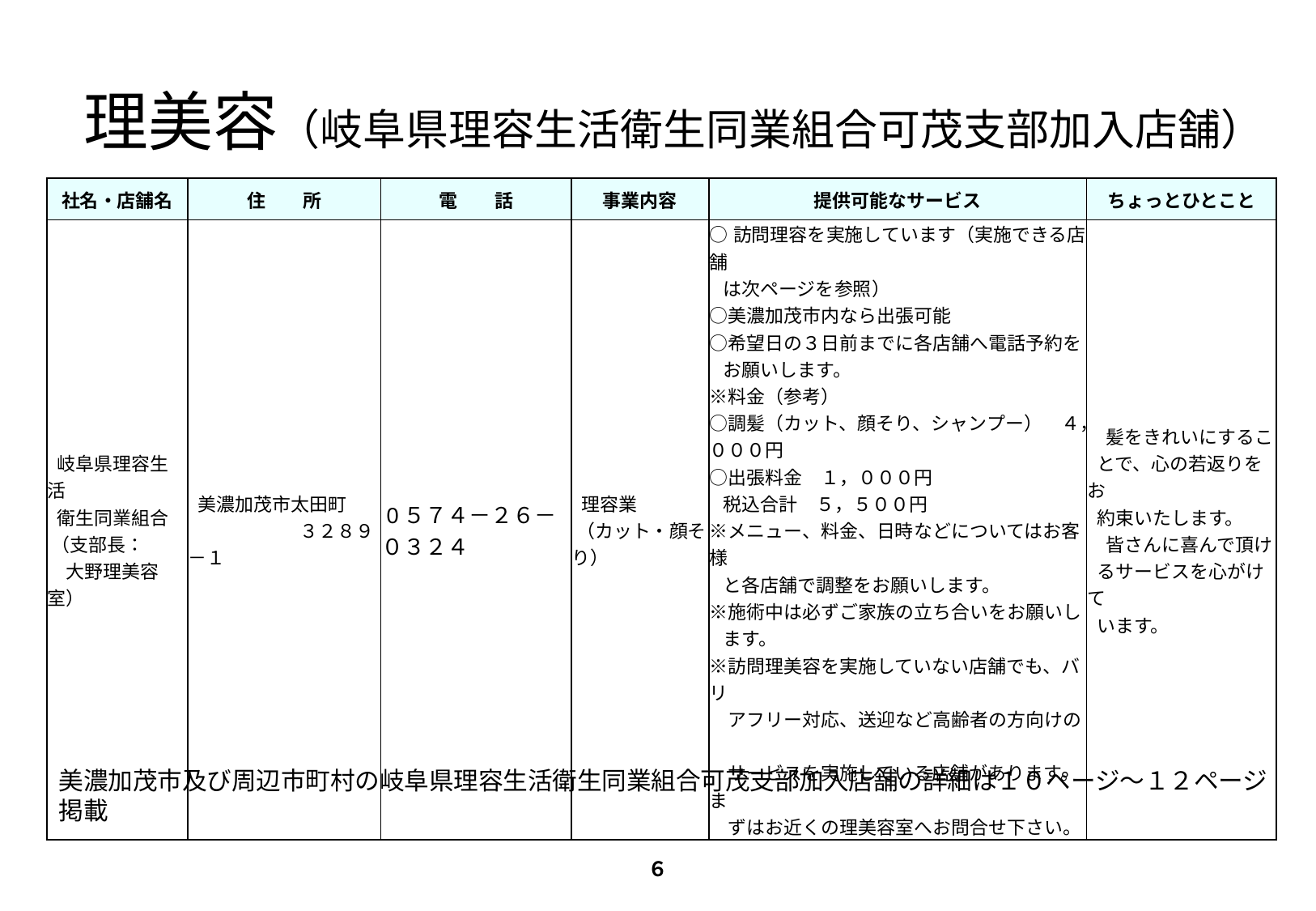

# 理美容（岐阜県理容生活衛生同業組合可茂支部加入店舗）
| 社名・店舗名 | 住　　所 | 電　　話 | 事業内容 | 提供可能なサービス | ちょっとひとこと |
| --- | --- | --- | --- | --- | --- |
| 岐阜県理容生活 　 衛生同業組合 （支部長： 　大野理美容室） | 美濃加茂市太田町 　　　　　　３２８９－１ | 0５７４－２６－０３２４ | 理容業 （カット・顔そり） | ○訪問理容を実施しています（実施できる店舗　 は次ページを参照） ○美濃加茂市内なら出張可能 ○希望日の３日前までに各店舗へ電話予約を お願いします。 ※料金（参考） ○調髪（カット、顔そり、シャンプー）　４，０００円 ○出張料金　１，０００円 税込合計　５，５００円 ※メニュー、料金、日時などについてはお客様 と各店舗で調整をお願いします。 ※施術中は必ずご家族の立ち合いをお願いし ます。 ※訪問理美容を実施していない店舗でも、バリ 　アフリー対応、送迎など高齢者の方向けの　 　サービスを実施している店舗があります。ま　 　ずはお近くの理美容室へお問合せ下さい。 | 髪をきれいにするこ とで、心の若返りをお 約束いたします。 　皆さんに喜んで頂け るサービスを心がけて います。 |
美濃加茂市及び周辺市町村の岐阜県理容生活衛生同業組合可茂支部加入店舗の詳細は１０ページ～１２ページ掲載
６